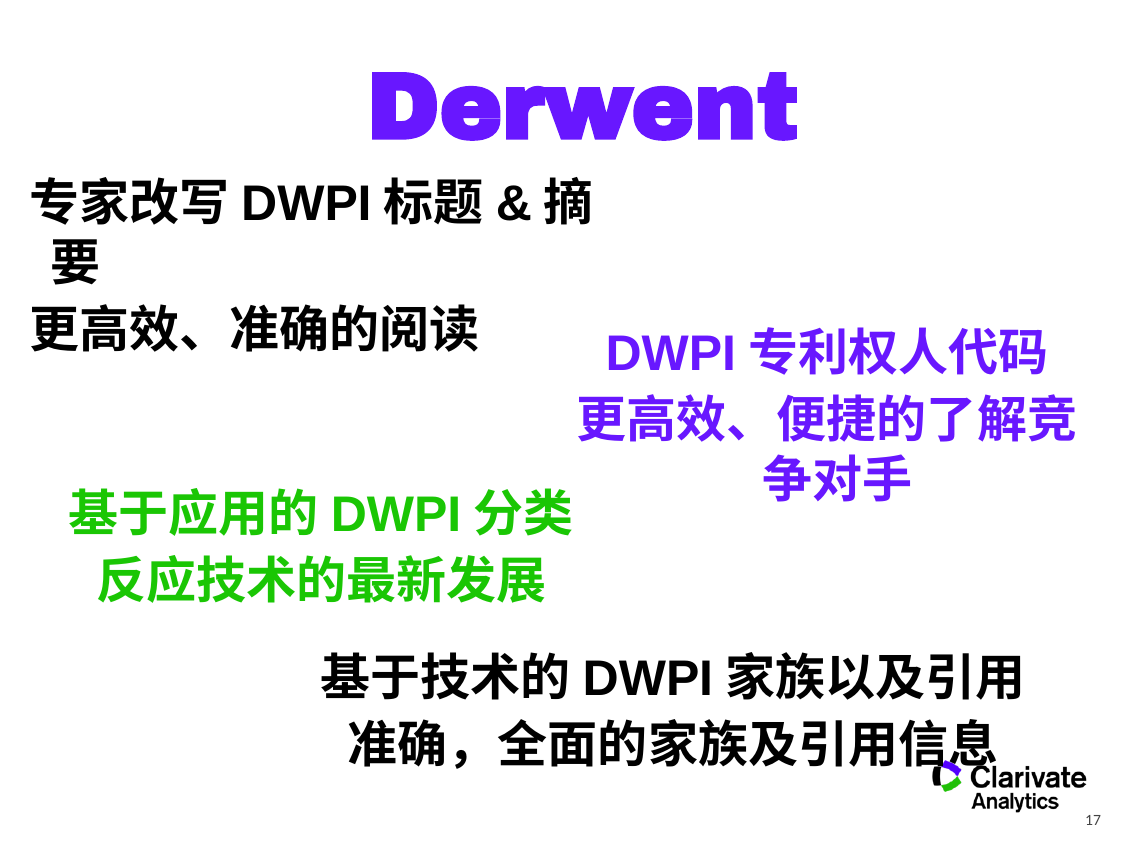

Derwent
专家改写DWPI标题&摘要
更高效、准确的阅读
DWPI专利权人代码
更高效、便捷的了解竞争对手
基于应用的DWPI分类
反应技术的最新发展
基于技术的DWPI家族以及引用
准确，全面的家族及引用信息